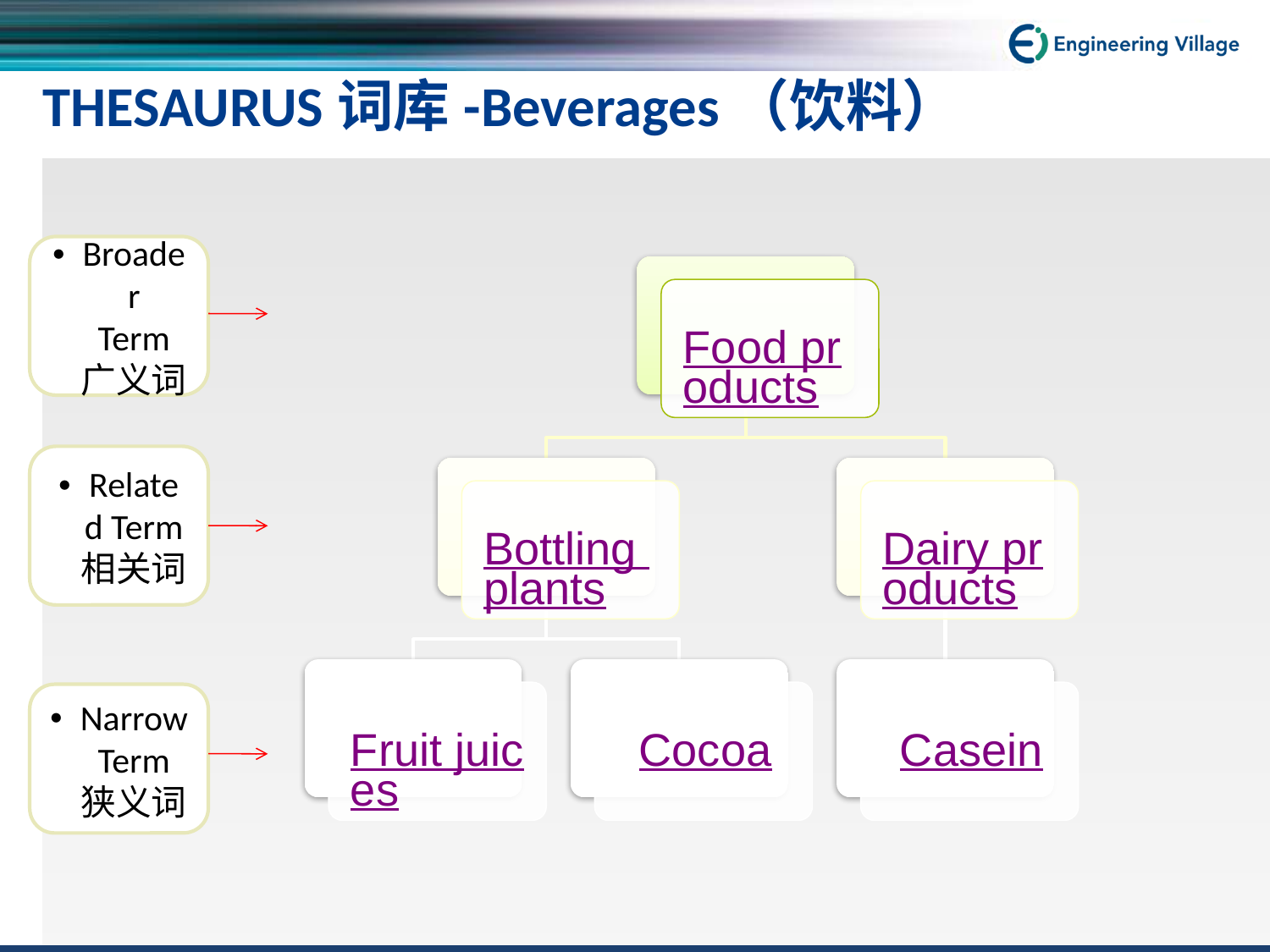

# THESAURUS词库-Beverages（饮料）
Broader
Term
广义词
Food products
Bottling plants
Fruit juices
Cocoa
Dairy products
Casein
Related Term
相关词
Narrow Term
狭义词